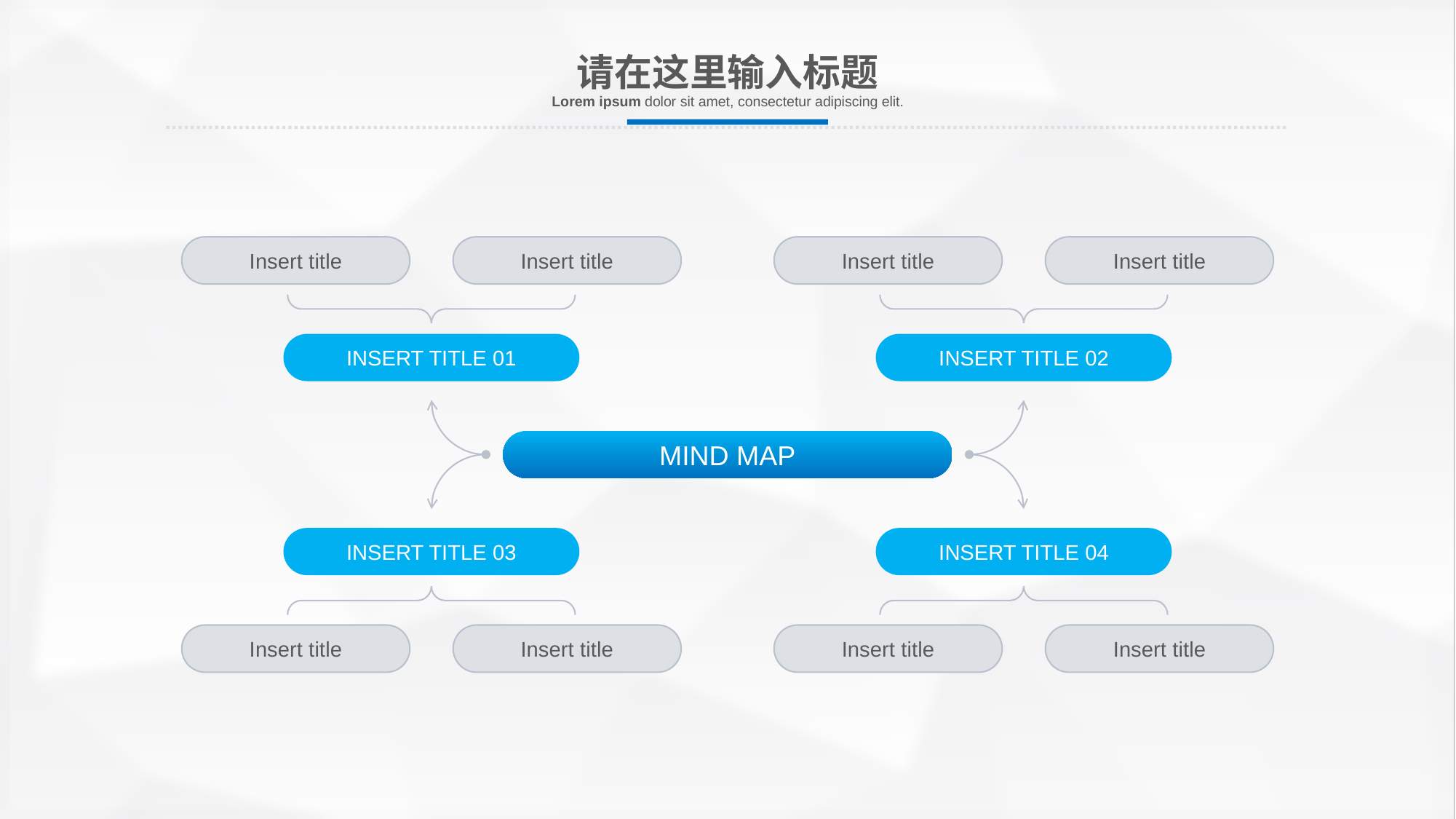

请在这里输入标题
Lorem ipsum dolor sit amet, consectetur adipiscing elit.

Insert title
Insert title
Insert title
Insert title
INSERT TITLE 01
INSERT TITLE 02

MIND MAP

INSERT TITLE 03
INSERT TITLE 04
Insert title
Insert title
Insert title
Insert title